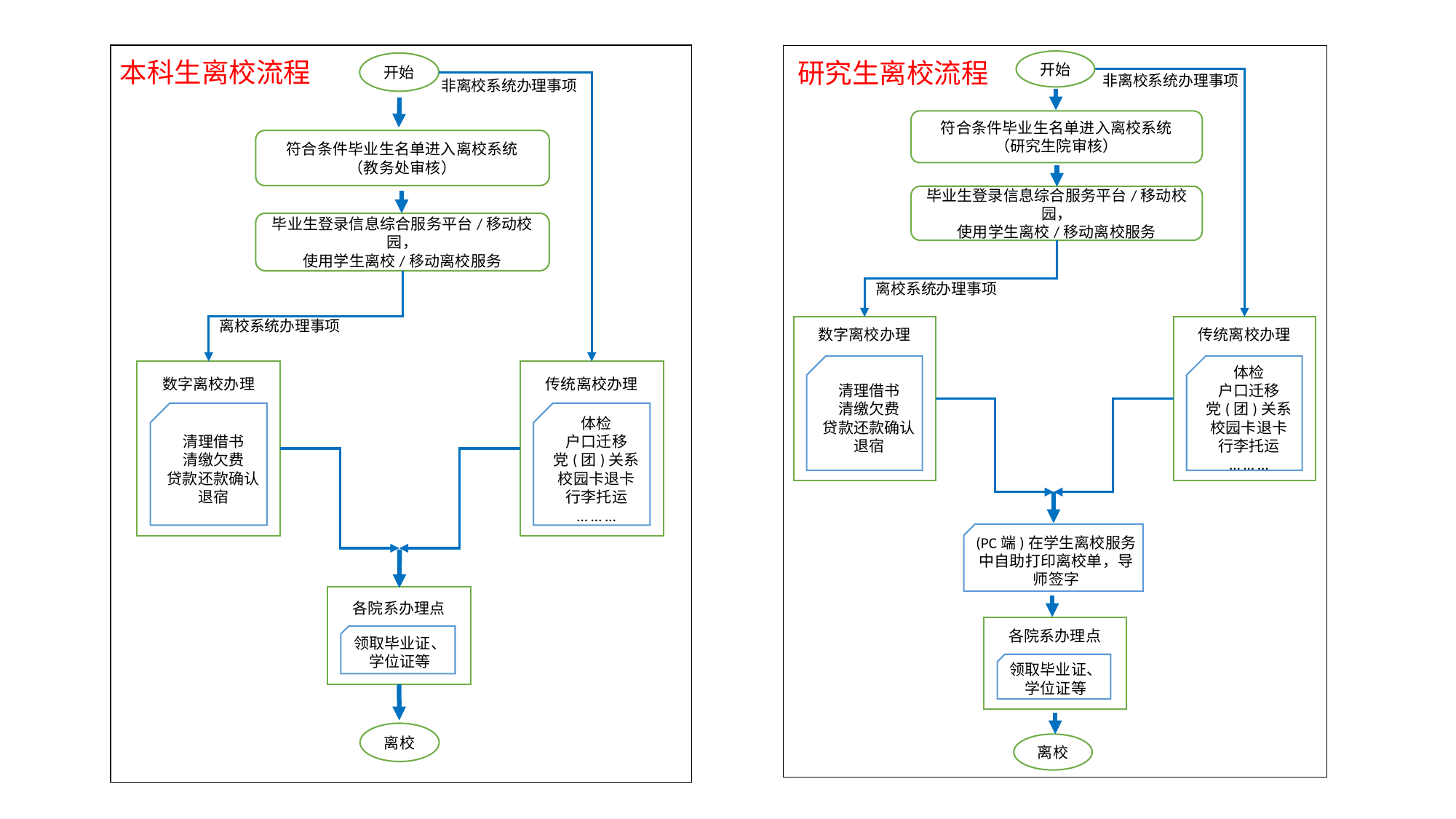

开始
非离校系统办理事项
符合条件毕业生名单进入离校系统
（教务处审核）
毕业生登录信息综合服务平台/移动校园，
使用学生离校/移动离校服务
离校系统办理事项
数字离校办理

清理借书
清缴欠费
贷款还款确认
退宿
传统离校办理

体检
户口迁移
党(团)关系
校园卡退卡
行李托运
… … …
各院系办理点

领取毕业证、
学位证等
离校

本科生离校流程
研究生离校流程
开始
非离校系统办理事项
符合条件毕业生名单进入离校系统
（研究生院审核）
毕业生登录信息综合服务平台/移动校园，
使用学生离校/移动离校服务
离校系统办理事项
数字离校办理

清理借书
清缴欠费
贷款还款确认
退宿
传统离校办理

体检
户口迁移
党(团)关系
校园卡退卡
行李托运
… … …
(PC端)在学生离校服务中自助打印离校单，导师签字
各院系办理点

领取毕业证、
学位证等
离校